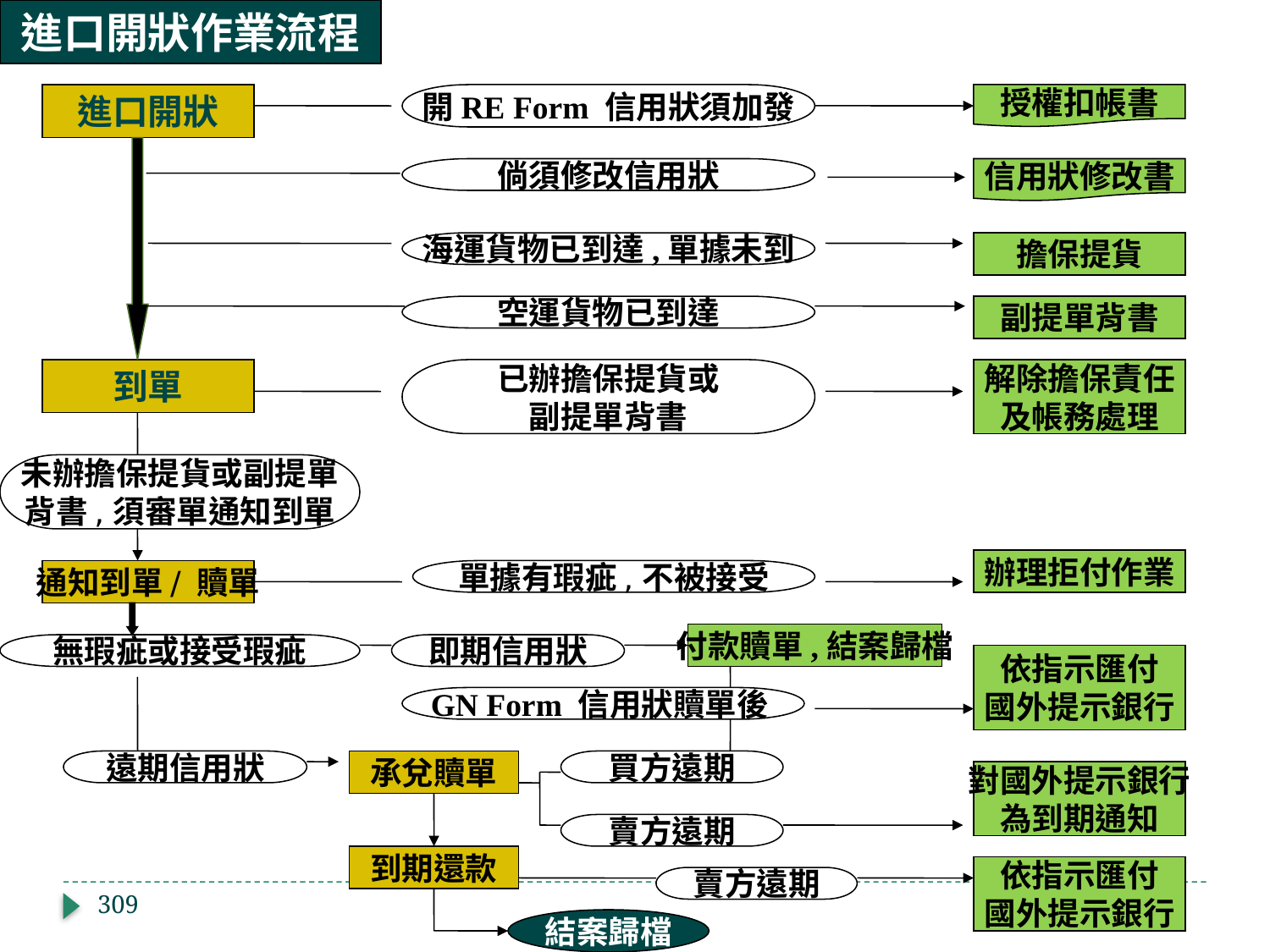

進口開狀作業流程
進口開狀
開RE Form 信用狀須加發
授權扣帳書

倘須修改信用狀
信用狀修改書

海運貨物已到達,單據未到
擔保提貨

空運貨物已到達
副提單背書

到單
已辦擔保提貨或
副提單背書
解除擔保責任
及帳務處理

未辦擔保提貨或副提單
背書,須審單通知到單

辦理拒付作業
通知到單/贖單
單據有瑕疵,不被接受

付款贖單,結案歸檔
無瑕疵或接受瑕疵
即期信用狀

依指示匯付
國外提示銀行

GN Form 信用狀贖單後

遠期信用狀
承兌贖單
買方遠期

對國外提示銀行
為到期通知

賣方遠期

到期還款
依指示匯付
國外提示銀行
賣方遠期

309

結案歸檔